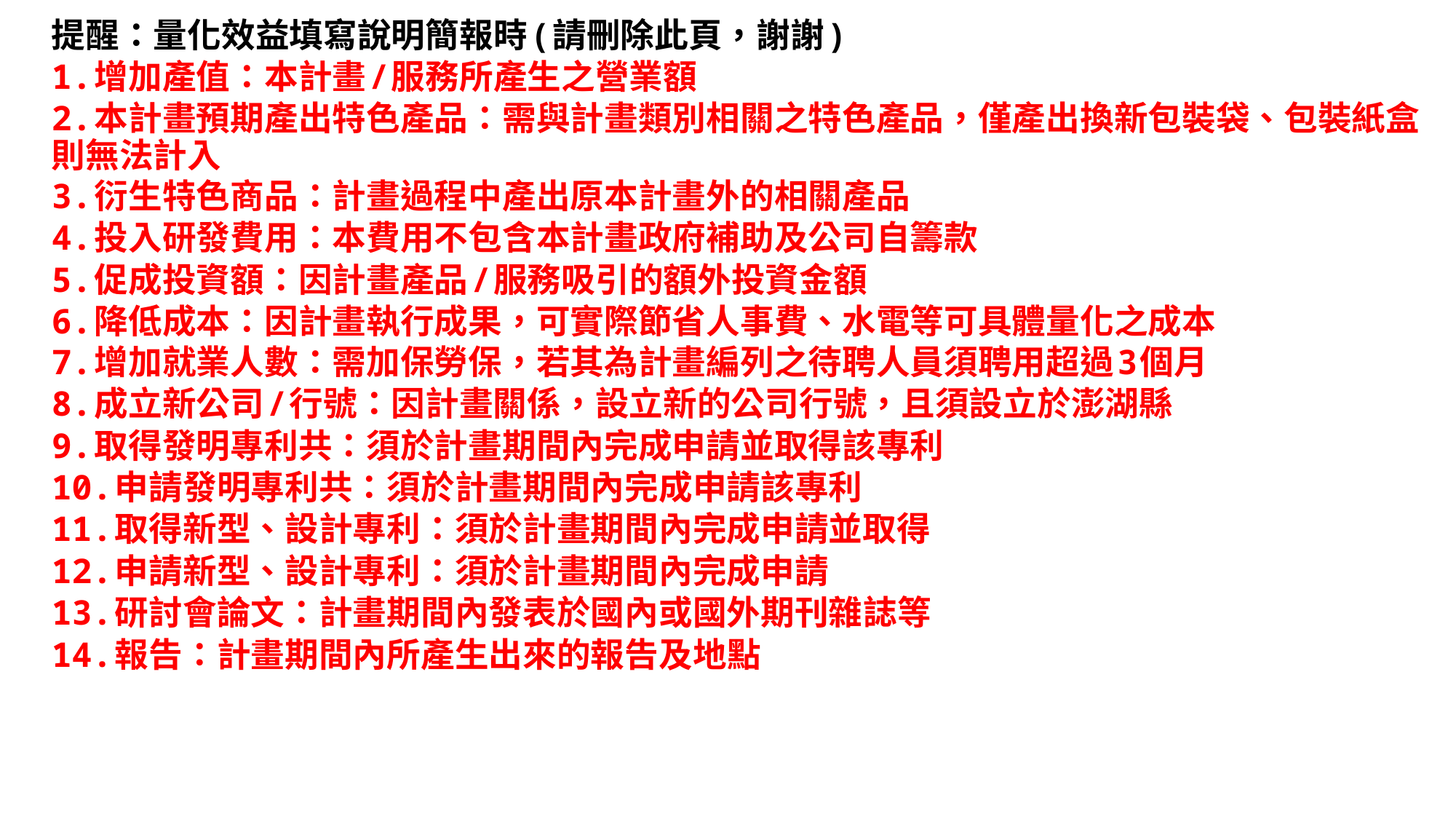

提醒：量化效益填寫說明簡報時(請刪除此頁，謝謝)
1.增加產值：本計畫/服務所產生之營業額
2.本計畫預期產出特色產品：需與計畫類別相關之特色產品，僅產出換新包裝袋、包裝紙盒則無法計入
3.衍生特色商品：計畫過程中產出原本計畫外的相關產品
4.投入研發費用：本費用不包含本計畫政府補助及公司自籌款
5.促成投資額：因計畫產品/服務吸引的額外投資金額
6.降低成本：因計畫執行成果，可實際節省人事費、水電等可具體量化之成本
7.增加就業人數：需加保勞保，若其為計畫編列之待聘人員須聘用超過3個月
8.成立新公司/行號：因計畫關係，設立新的公司行號，且須設立於澎湖縣
9.取得發明專利共：須於計畫期間內完成申請並取得該專利
10.申請發明專利共：須於計畫期間內完成申請該專利
11.取得新型、設計專利：須於計畫期間內完成申請並取得
12.申請新型、設計專利：須於計畫期間內完成申請
13.研討會論文：計畫期間內發表於國內或國外期刊雜誌等
14.報告：計畫期間內所產生出來的報告及地點